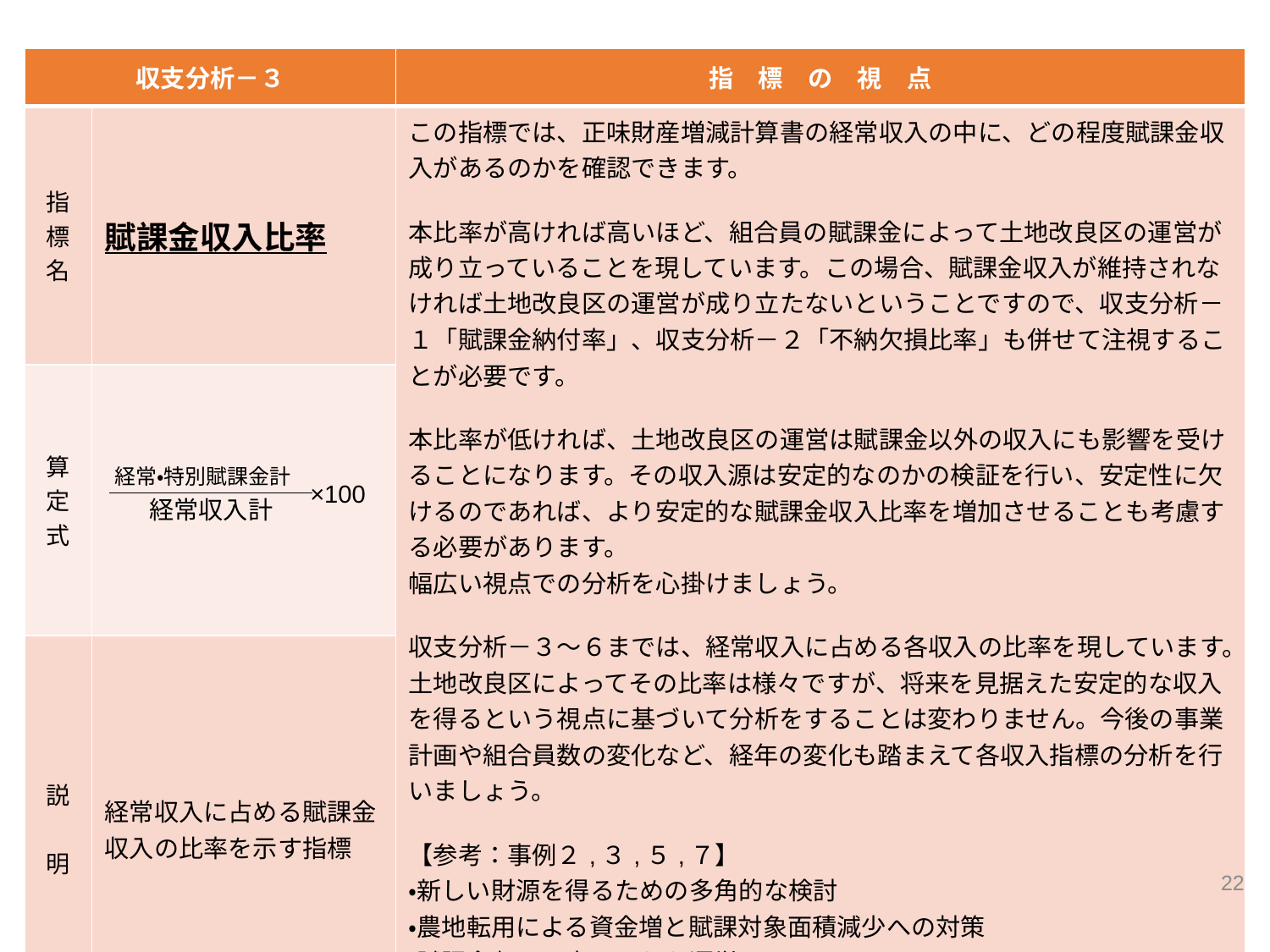

| 収支分析－３ |  | 指　標　の　視　点 |
| --- | --- | --- |
| 指標名 | 賦課金収入比率 | この指標では、正味財産増減計算書の経常収入の中に、どの程度賦課金収入があるのかを確認できます。 本比率が高ければ高いほど、組合員の賦課金によって土地改良区の運営が成り立っていることを現しています。この場合、賦課金収入が維持されなければ土地改良区の運営が成り立たないということですので、収支分析－１「賦課金納付率」、収支分析－２「不納欠損比率」も併せて注視することが必要です。 本比率が低ければ、土地改良区の運営は賦課金以外の収入にも影響を受けることになります。その収入源は安定的なのかの検証を行い、安定性に欠けるのであれば、より安定的な賦課金収入比率を増加させることも考慮する必要があります。 幅広い視点での分析を心掛けましょう。 収支分析－３～６までは、経常収入に占める各収入の比率を現しています。土地改良区によってその比率は様々ですが、将来を見据えた安定的な収入を得るという視点に基づいて分析をすることは変わりません。今後の事業計画や組合員数の変化など、経年の変化も踏まえて各収入指標の分析を行いましょう。 【参考：事例２,３,５,７】 ・新しい財源を得るための多角的な検討 ・農地転用による資金増と賦課対象面積減少への対策 ・賦課金収入に支えられた運営 ・賦課金納付率と不納欠損比率 |
| 算定式 | 経常・特別賦課金計 ×100 経常収入計 |  |
| 説　明 | 経常収入に占める賦課金収入の比率を示す指標 |  |
22